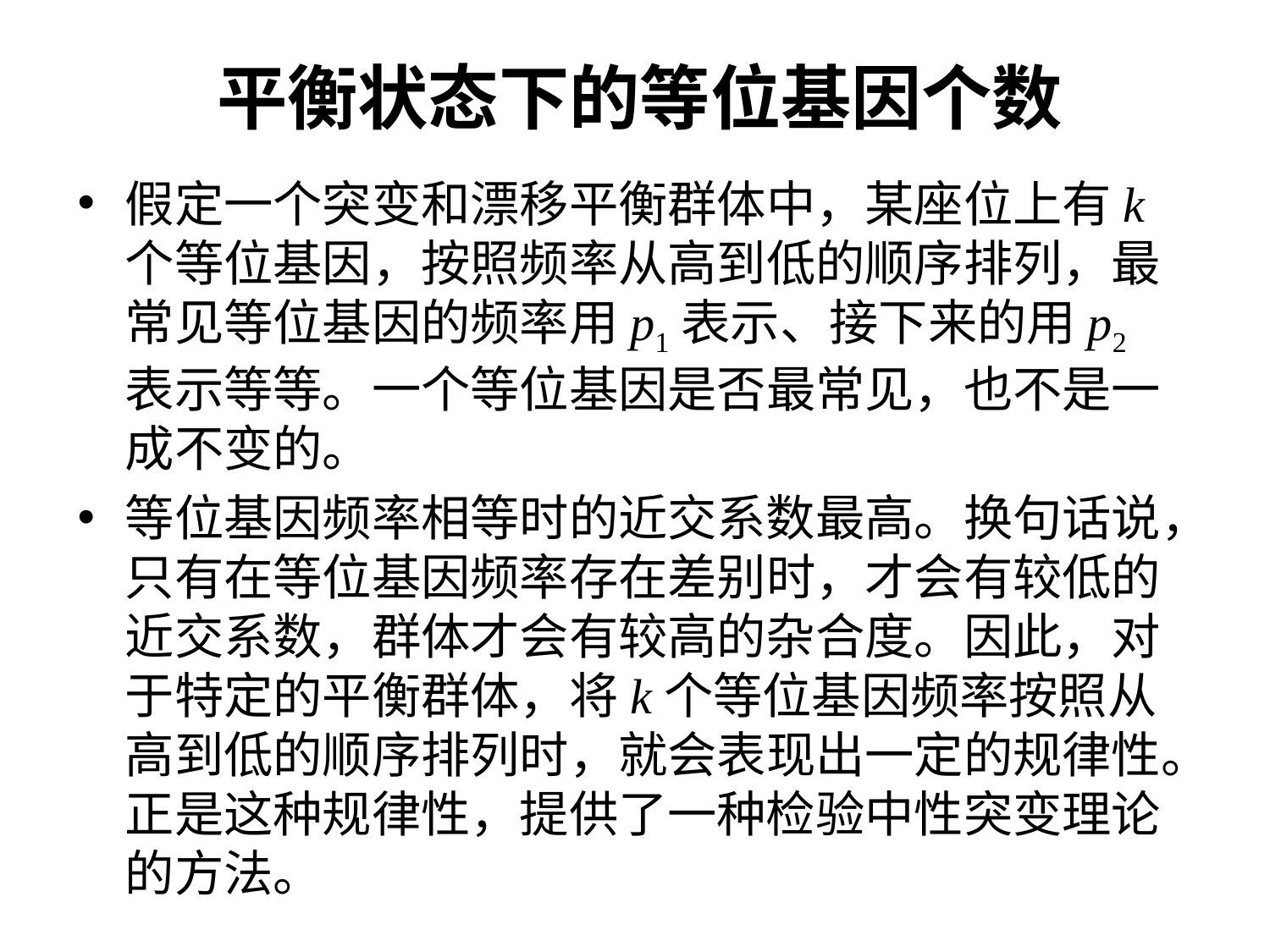

# 平衡状态下的等位基因个数
假定一个突变和漂移平衡群体中，某座位上有k个等位基因，按照频率从高到低的顺序排列，最常见等位基因的频率用p1表示、接下来的用p2表示等等。一个等位基因是否最常见，也不是一成不变的。
等位基因频率相等时的近交系数最高。换句话说，只有在等位基因频率存在差别时，才会有较低的近交系数，群体才会有较高的杂合度。因此，对于特定的平衡群体，将k个等位基因频率按照从高到低的顺序排列时，就会表现出一定的规律性。正是这种规律性，提供了一种检验中性突变理论的方法。